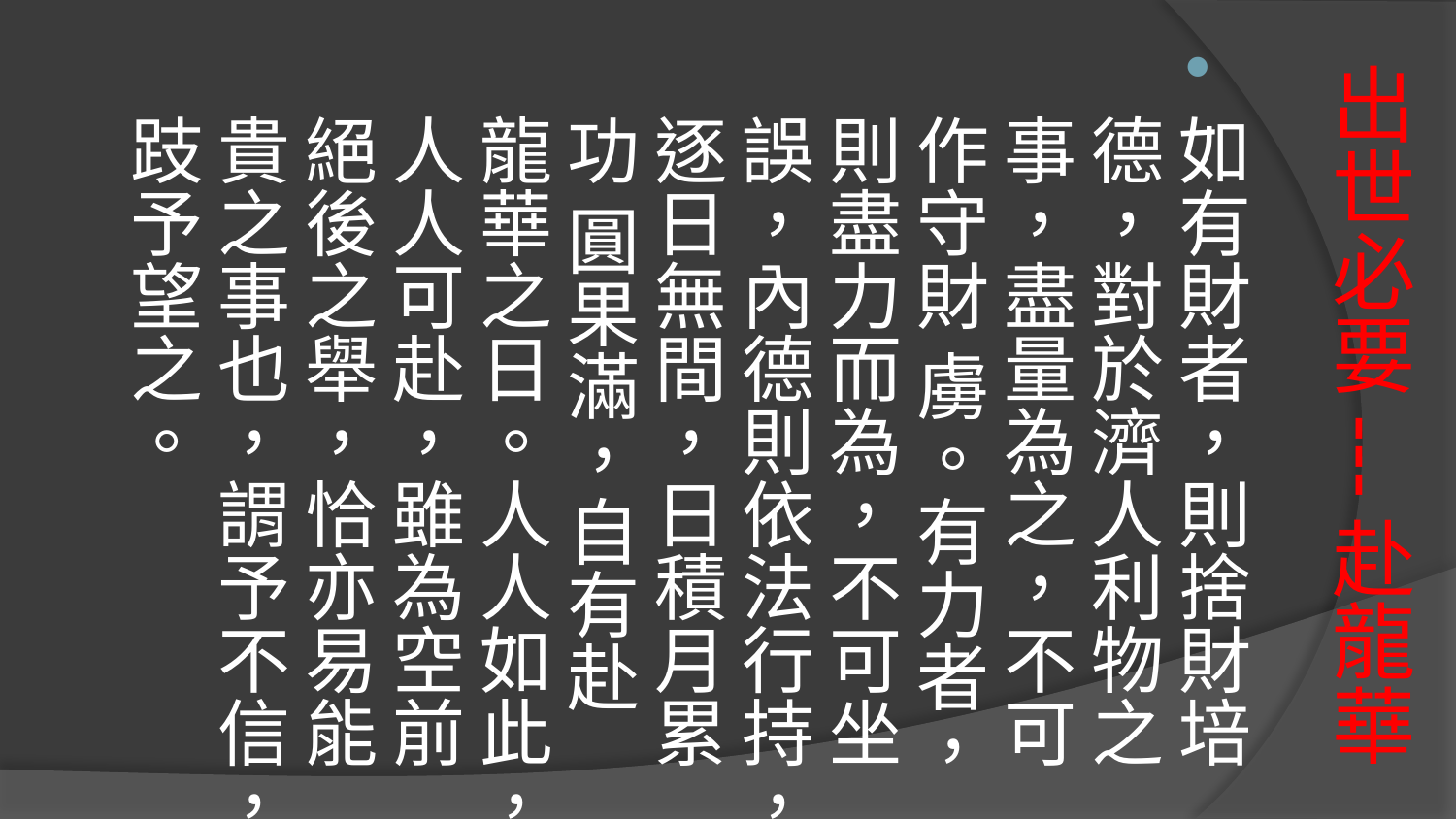

如有財者，則捨財培德，對於濟人利物之事，盡量為之，不可作守財 虜。有力者，則盡力而為，不可坐誤，內德則依法行持，逐日無間，日積月累功 圓果滿，自有赴龍華之日。人人如此，人人可赴，雖為空前絕後之舉，恰亦易能 貴之事也，謂予不信，跂予望之。

# 出世必要---赴龍華